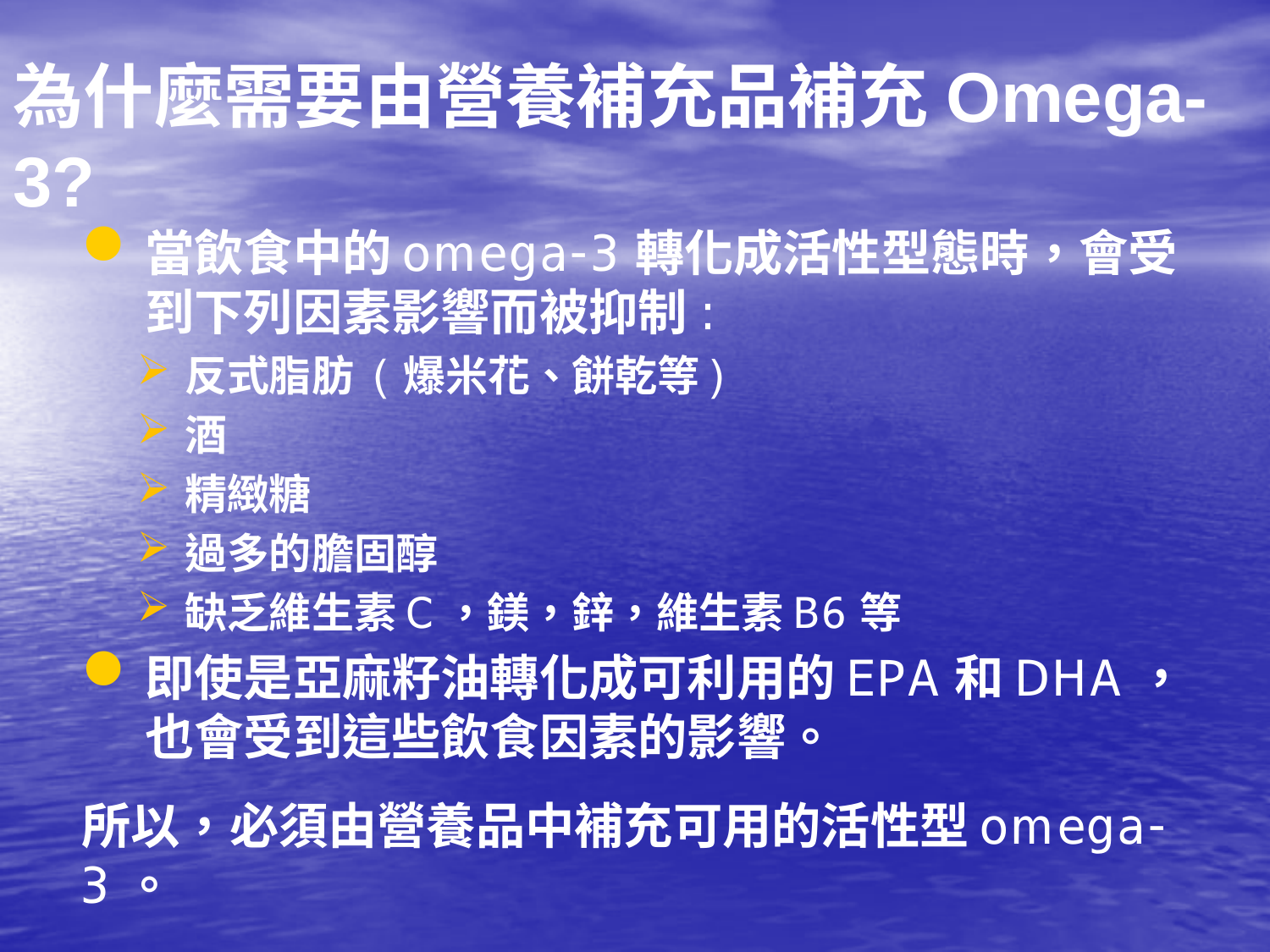

為什麼需要由營養補充品補充Omega-3?
當飲食中的omega-3轉化成活性型態時，會受到下列因素影響而被抑制:
反式脂肪 (爆米花、餅乾等)
酒
精緻糖
過多的膽固醇
缺乏維生素C，鎂，鋅，維生素B6等
即使是亞麻籽油轉化成可利用的EPA和DHA，也會受到這些飲食因素的影響。

所以，必須由營養品中補充可用的活性型omega-3。